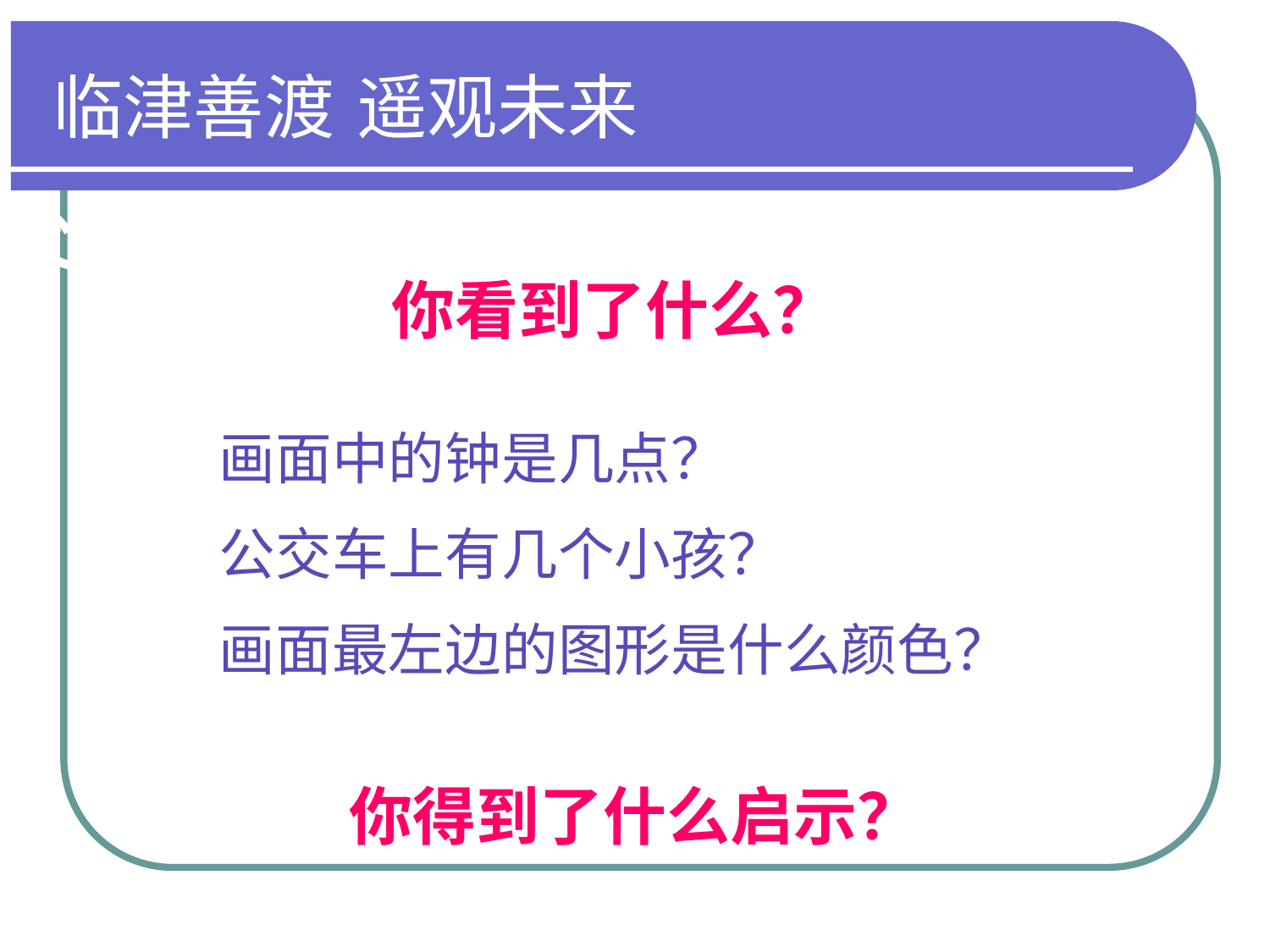

父母成长营（第一讲）走进初中生世界
你看到了什么？
        画面中的钟是几点？
        公交车上有几个小孩？
        画面最左边的图形是什么颜色？

你得到了什么启示？